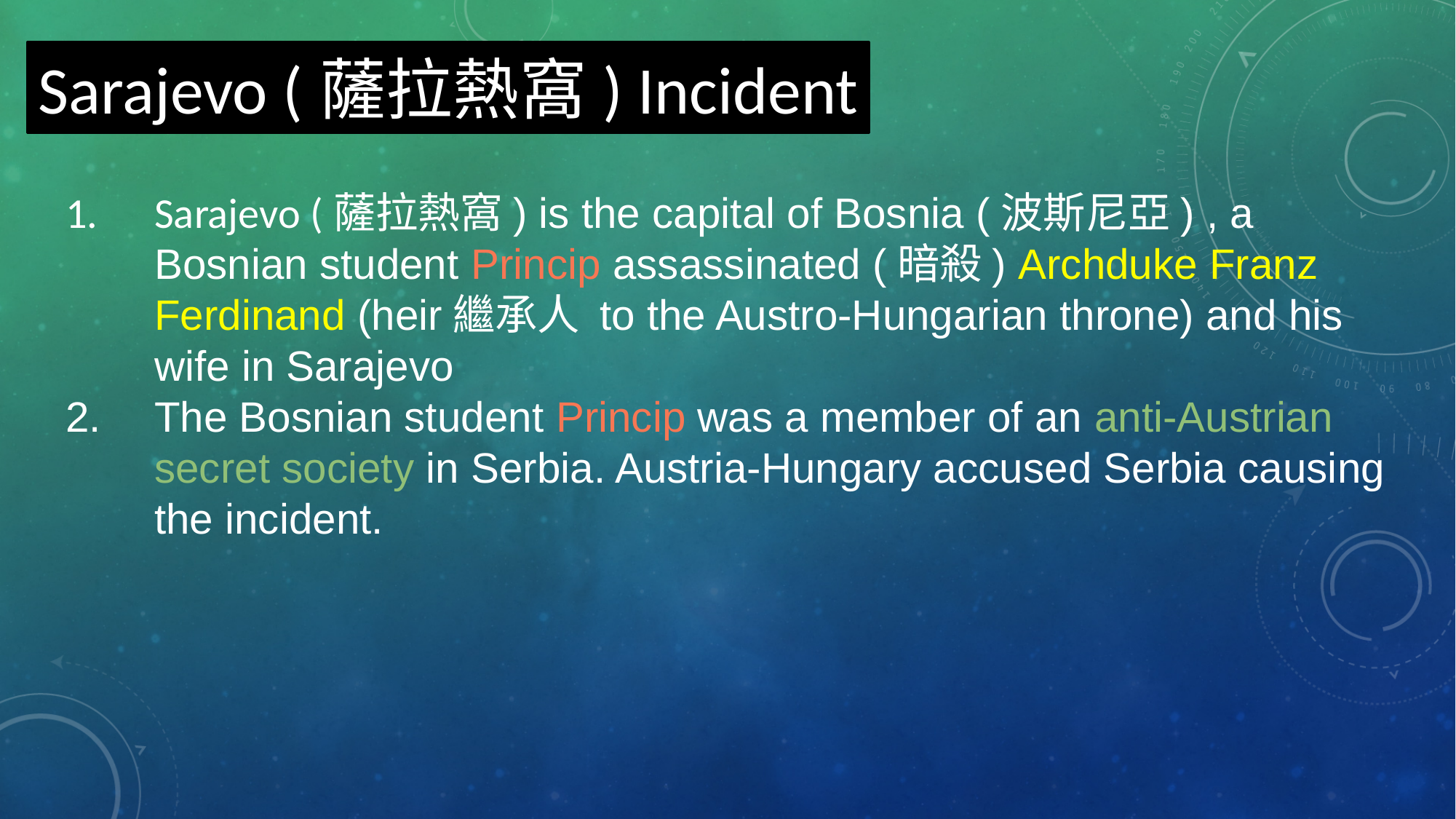

Sarajevo (薩拉熱窩) Incident
Sarajevo (薩拉熱窩) is the capital of Bosnia (波斯尼亞) , a Bosnian student Princip assassinated (暗殺) Archduke Franz Ferdinand (heir繼承人 to the Austro-Hungarian throne) and his wife in Sarajevo
The Bosnian student Princip was a member of an anti-Austrian secret society in Serbia. Austria-Hungary accused Serbia causing the incident.